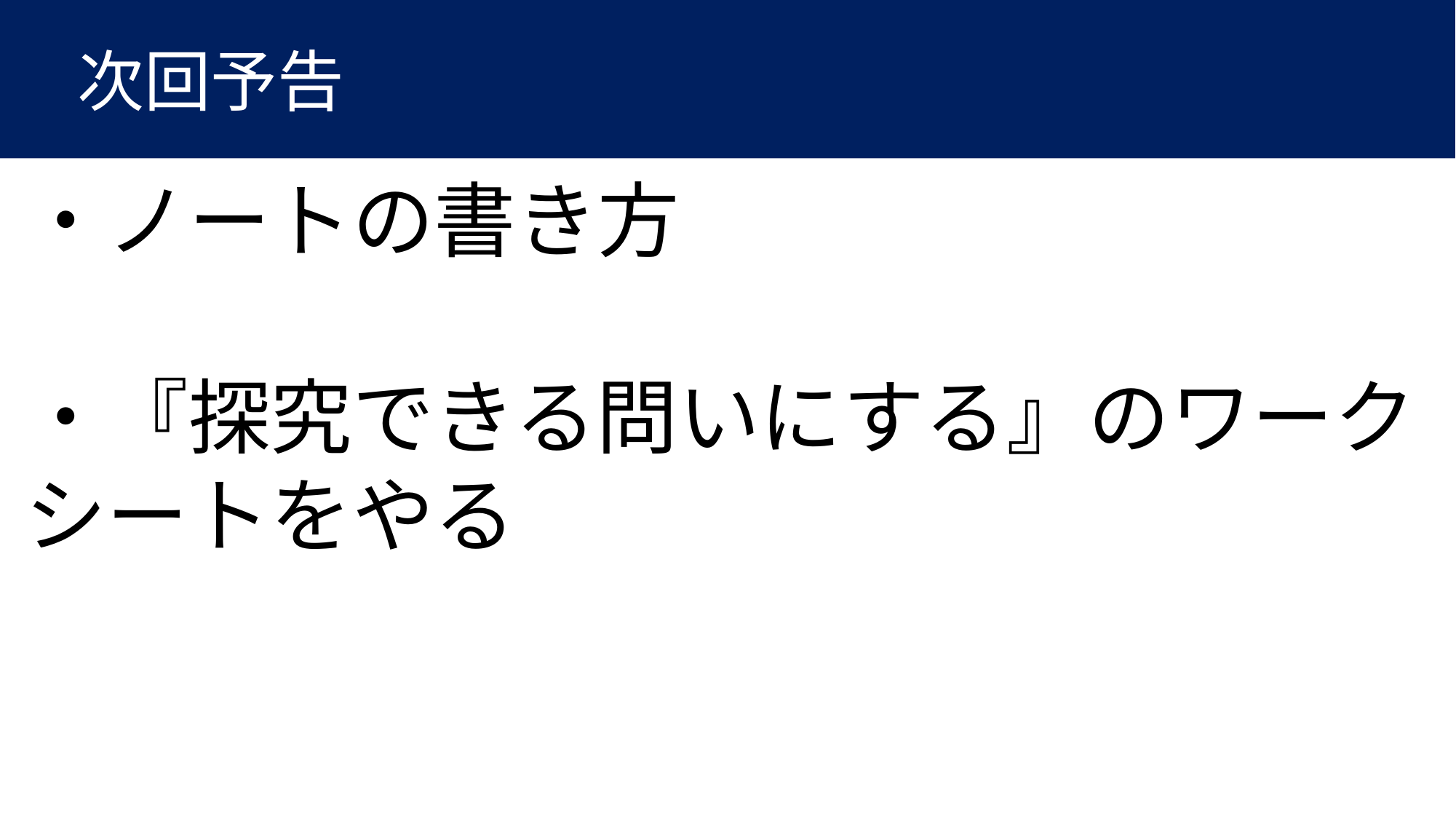

次回予告
・ノートの書き方

・『探究できる問いにする』のワークシートをやる